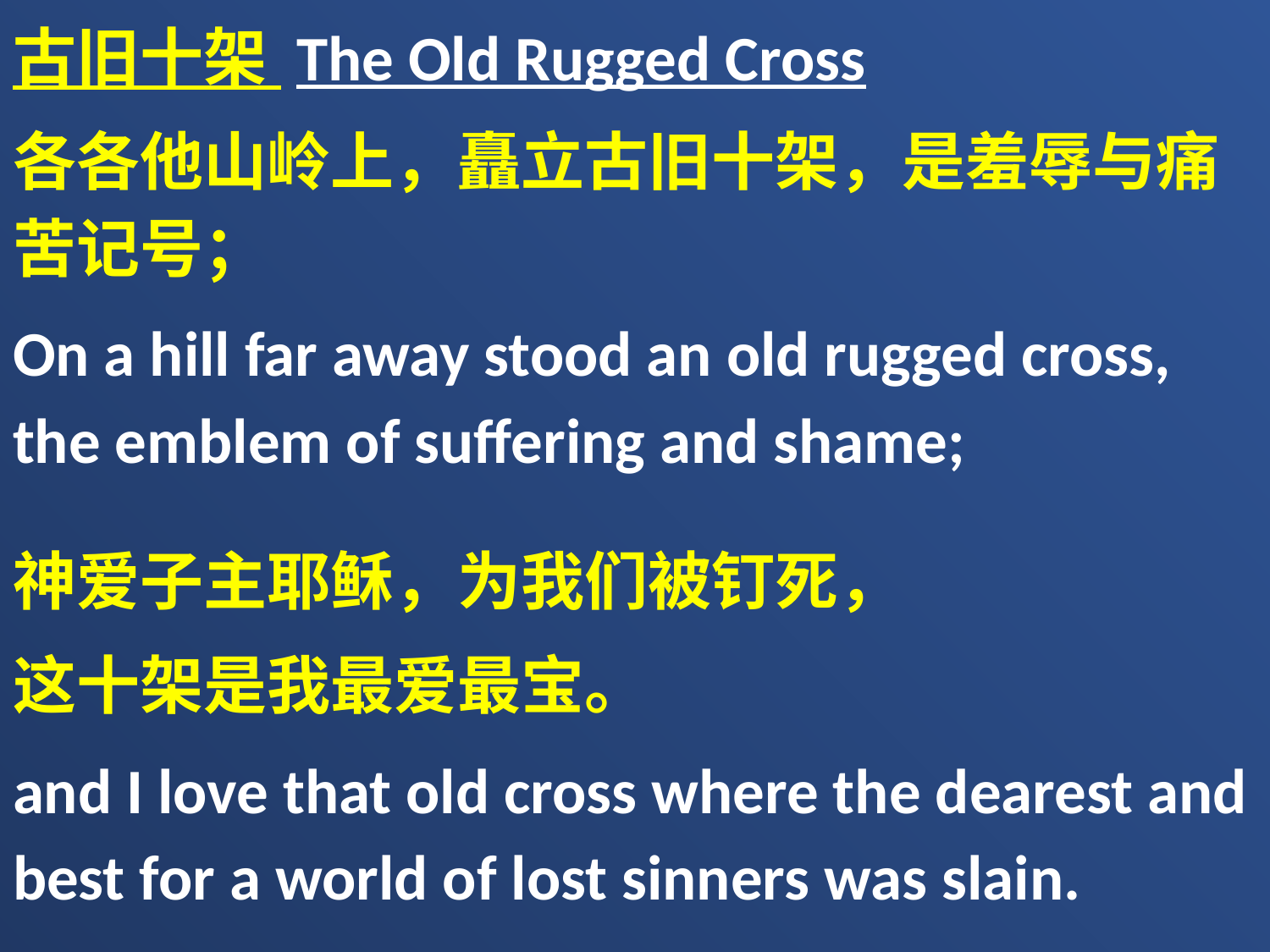

古旧十架 The Old Rugged Cross
各各他山岭上，矗立古旧十架，是羞辱与痛苦记号；
On a hill far away stood an old rugged cross, the emblem of suffering and shame;

神爱子主耶稣，为我们被钉死，
这十架是我最爱最宝。
and I love that old cross where the dearest and best for a world of lost sinners was slain.